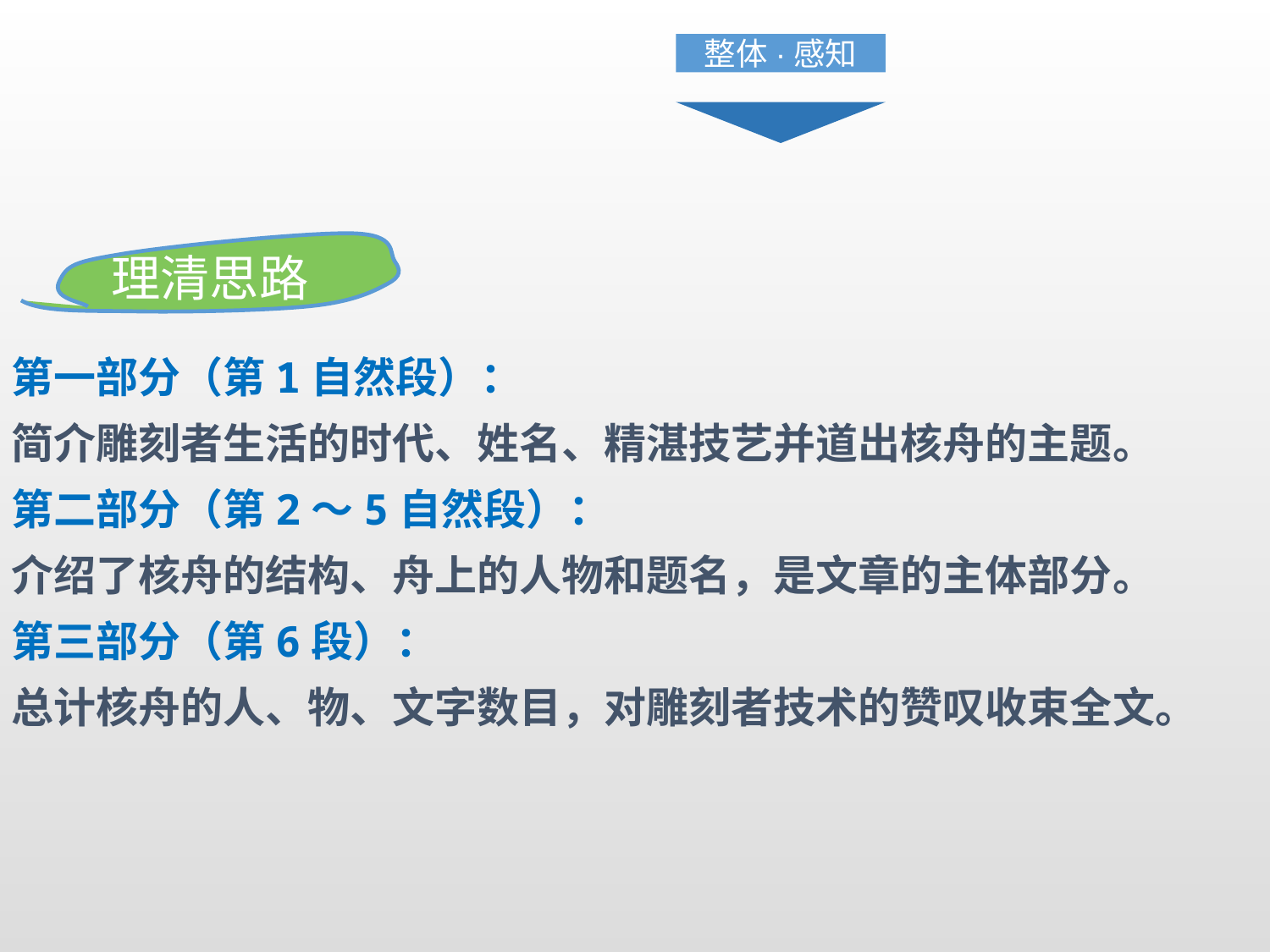

整体·感知

理清思路
第一部分（第1自然段）：
简介雕刻者生活的时代、姓名、精湛技艺并道出核舟的主题。
第二部分（第2～5自然段）：
介绍了核舟的结构、舟上的人物和题名，是文章的主体部分。
第三部分（第6段）：
总计核舟的人、物、文字数目，对雕刻者技术的赞叹收束全文。